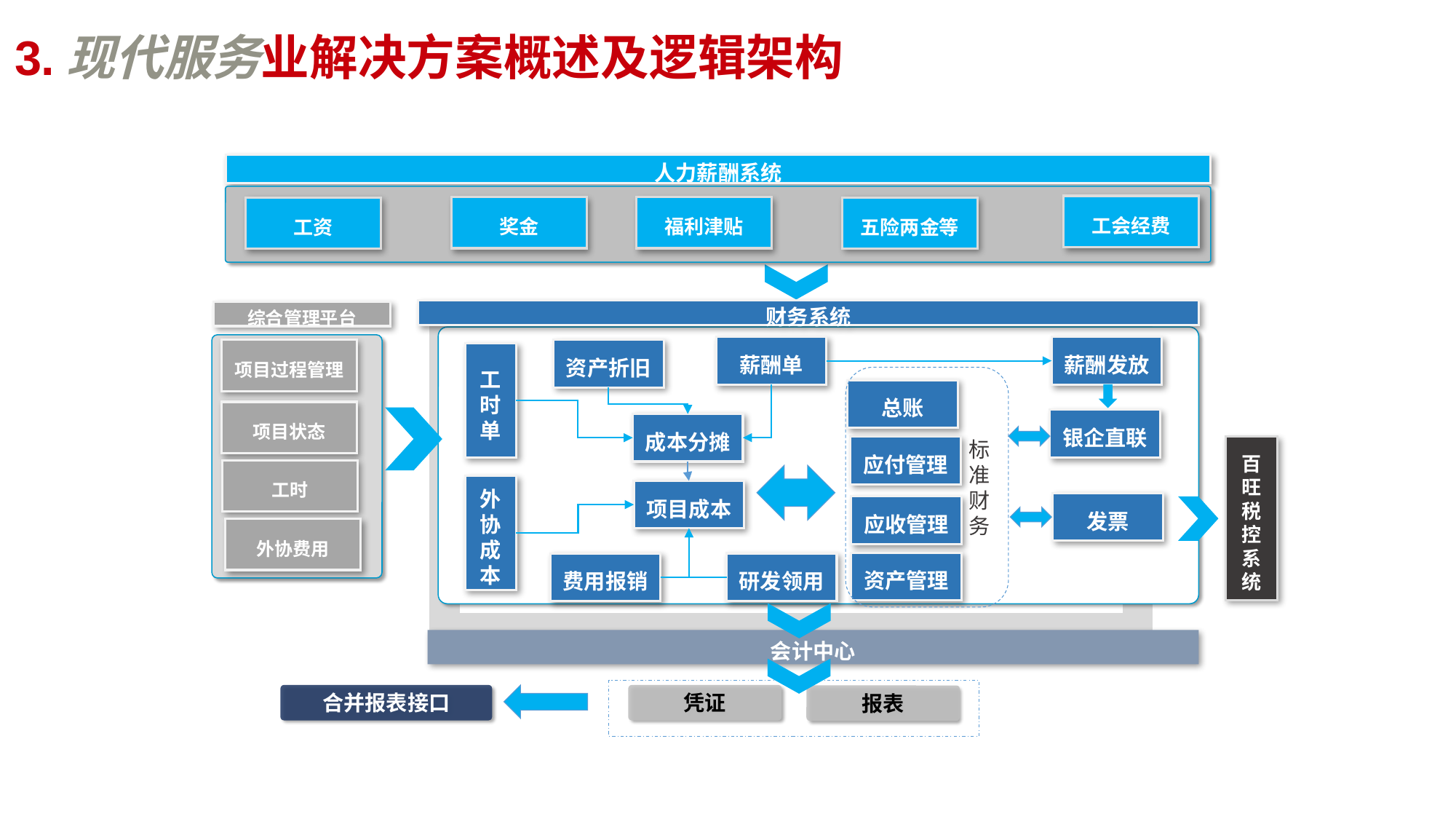

3.现代服务业解决方案概述及逻辑架构

人力薪酬系统

工会经费
奖金
福利津贴
五险两金等
工资

口
财务系统
综合管理平台

薪酬单
薪酬发放

项目过程管理
资产折旧
工时单
标
准
财
务

总账

项目状态

银企直联
成本分摊

应付管理
百旺税控系统
工时

外协成本
项目成本
发票
应收管理

外协费用
资产管理
研发领用
费用报销

会计中心

合并报表接口

凭证
报表